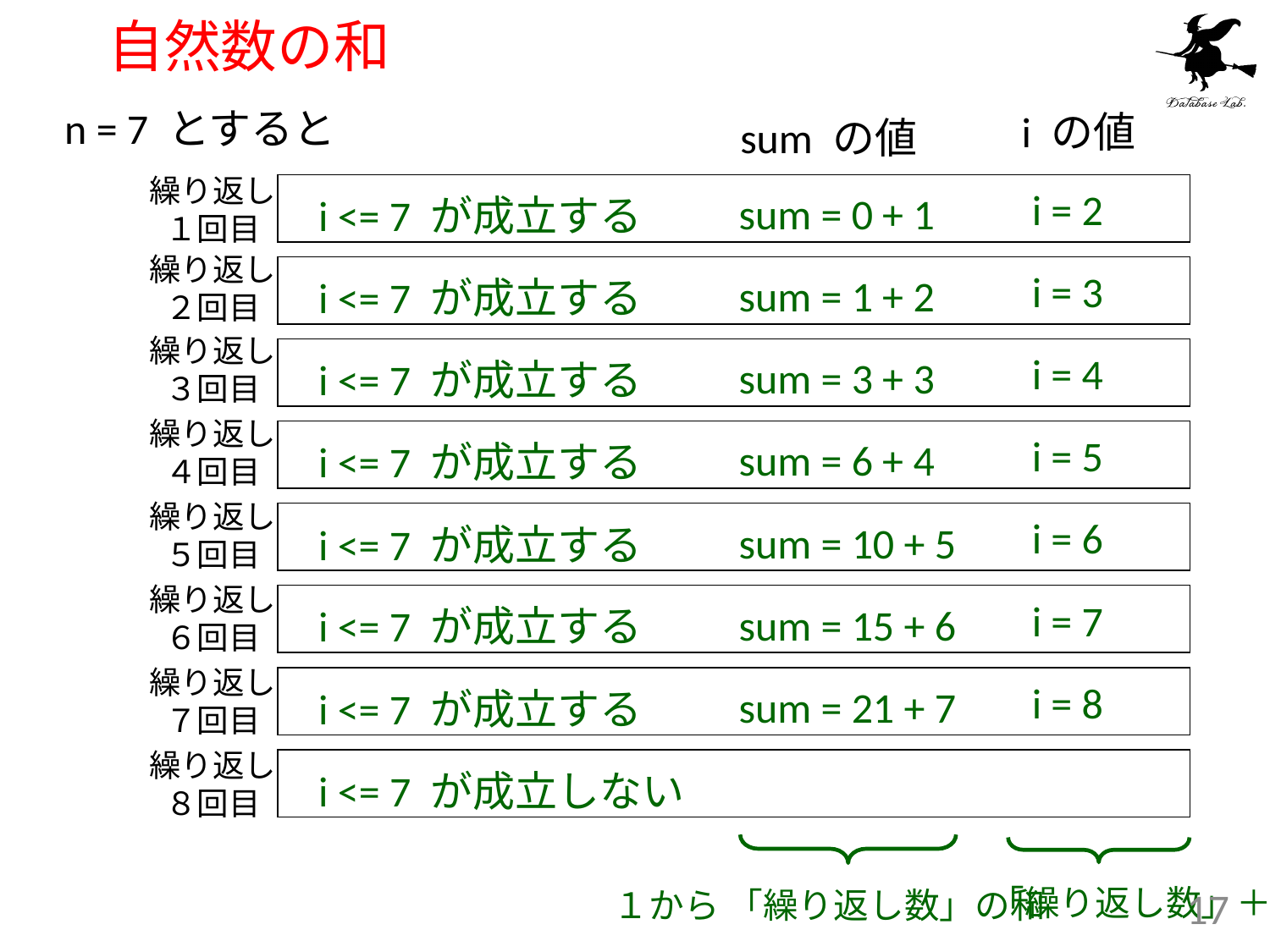

# 自然数の和
n = 7 とすると
i の値
sum の値
繰り返し
１回目

i = 2
sum = 0 + 1
i <= 7 が成立する
繰り返し
２回目

i = 3
sum = 1 + 2
i <= 7 が成立する
繰り返し
３回目

i = 4
sum = 3 + 3
i <= 7 が成立する
繰り返し
４回目

i = 5
sum = 6 + 4
i <= 7 が成立する
繰り返し
５回目

i = 6
sum = 10 + 5
i <= 7 が成立する
繰り返し
６回目

i = 7
sum = 15 + 6
i <= 7 が成立する
繰り返し
７回目

i = 8
sum = 21 + 7
i <= 7 が成立する
繰り返し
８回目

i <= 7 が成立しない

「繰り返し数」＋１
１から 「繰り返し数」の和
17